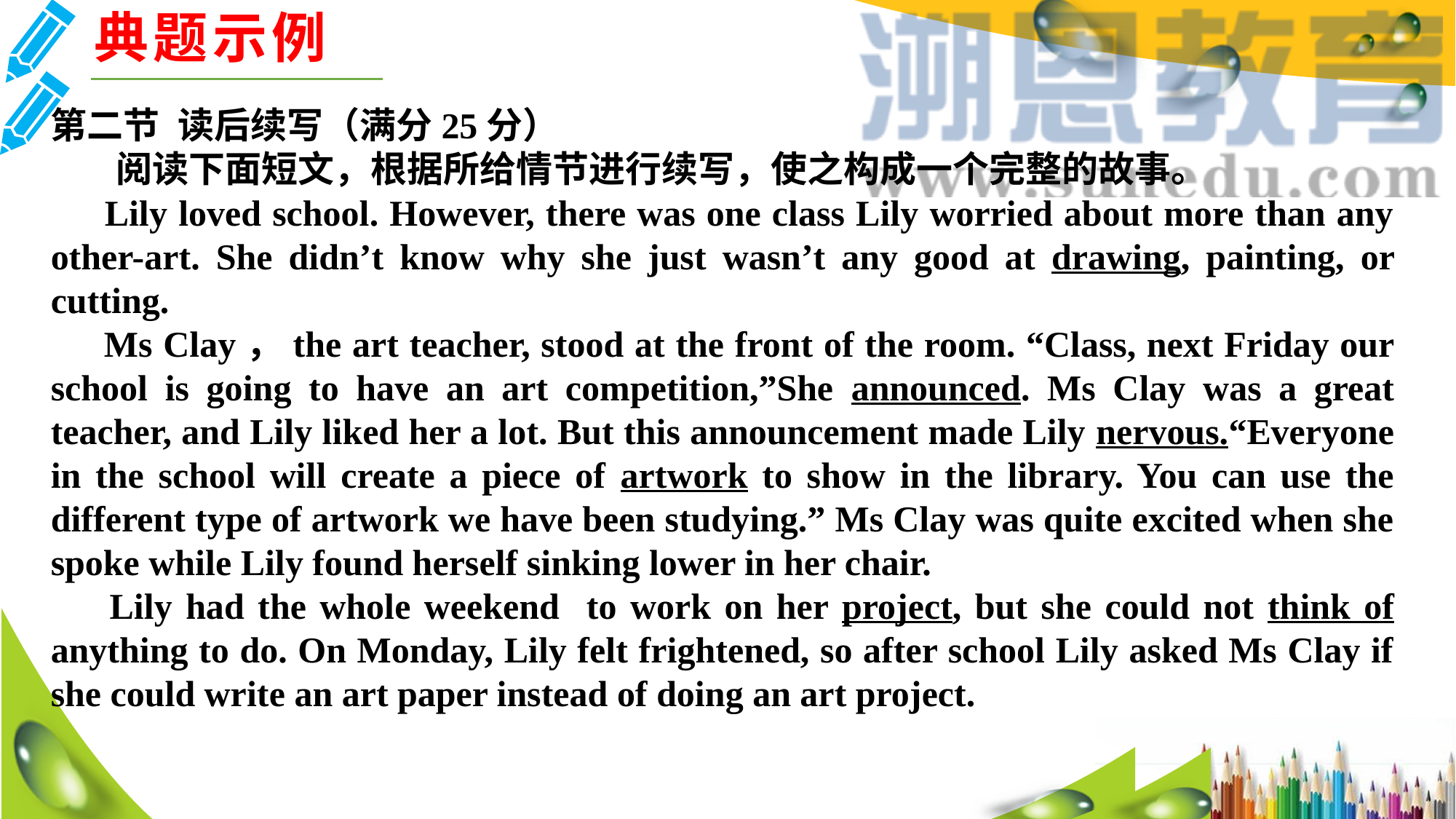

典题示例
第二节  读后续写（满分25分）
   阅读下面短文，根据所给情节进行续写，使之构成一个完整的故事。
  Lily loved school. However, there was one class Lily worried about more than any other-art. She didn’t know why she just wasn’t any good at drawing, painting, or cutting.
  Ms Clay，the art teacher, stood at the front of the room. “Class, next Friday our school is going to have an art competition,”She announced. Ms Clay was a great teacher, and Lily liked her a lot. But this announcement made Lily nervous.“Everyone in the school will create a piece of artwork to show in the library. You can use the different type of artwork we have been studying.” Ms Clay was quite excited when she spoke while Lily found herself sinking lower in her chair.
  Lily had the whole weekend  to work on her project, but she could not think of anything to do. On Monday, Lily felt frightened, so after school Lily asked Ms Clay if she could write an art paper instead of doing an art project.